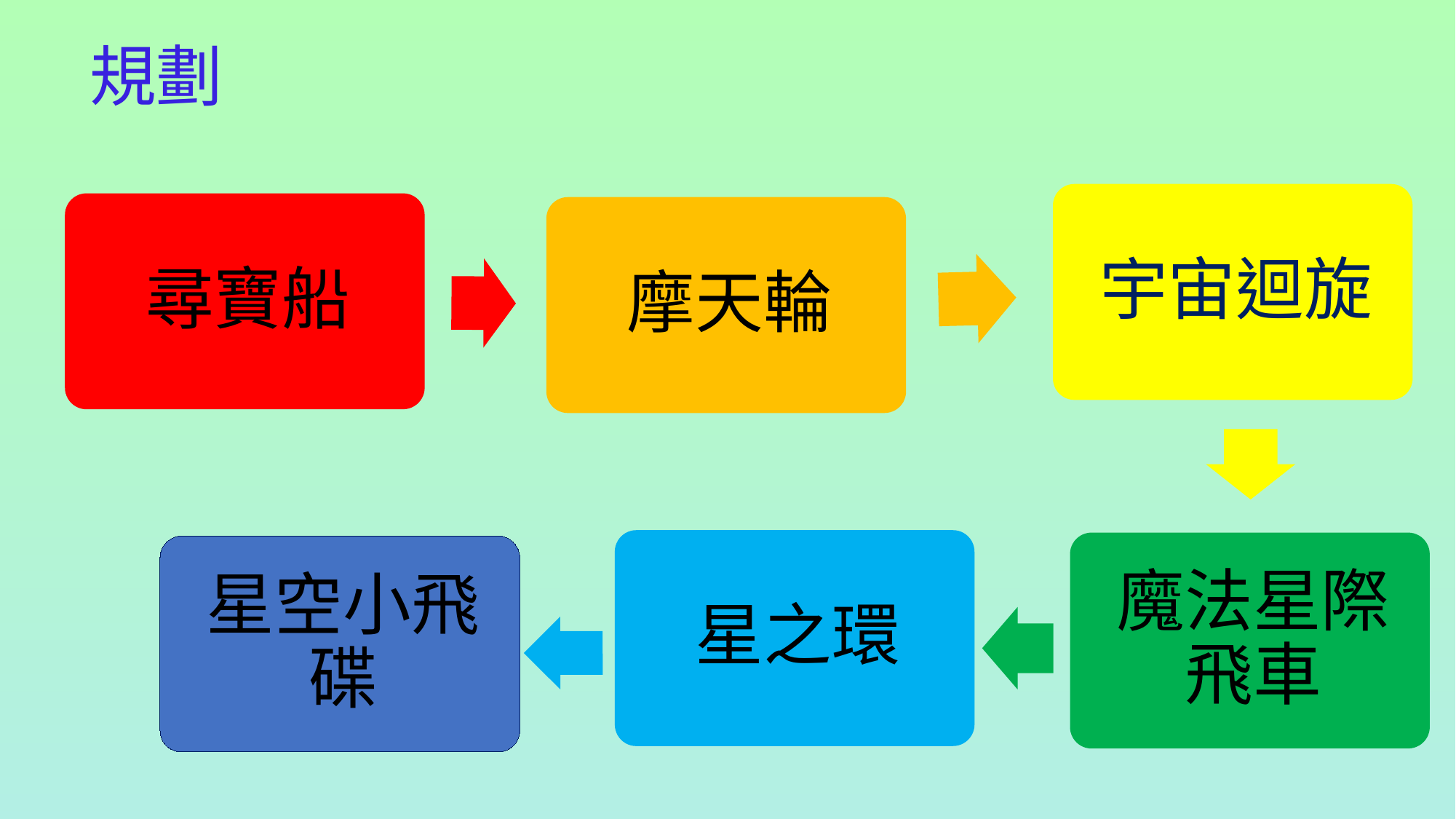

# 規劃
星之環

尋寶船

摩天輪

宇宙迴旋

魔法星際飛車

星空小飛碟